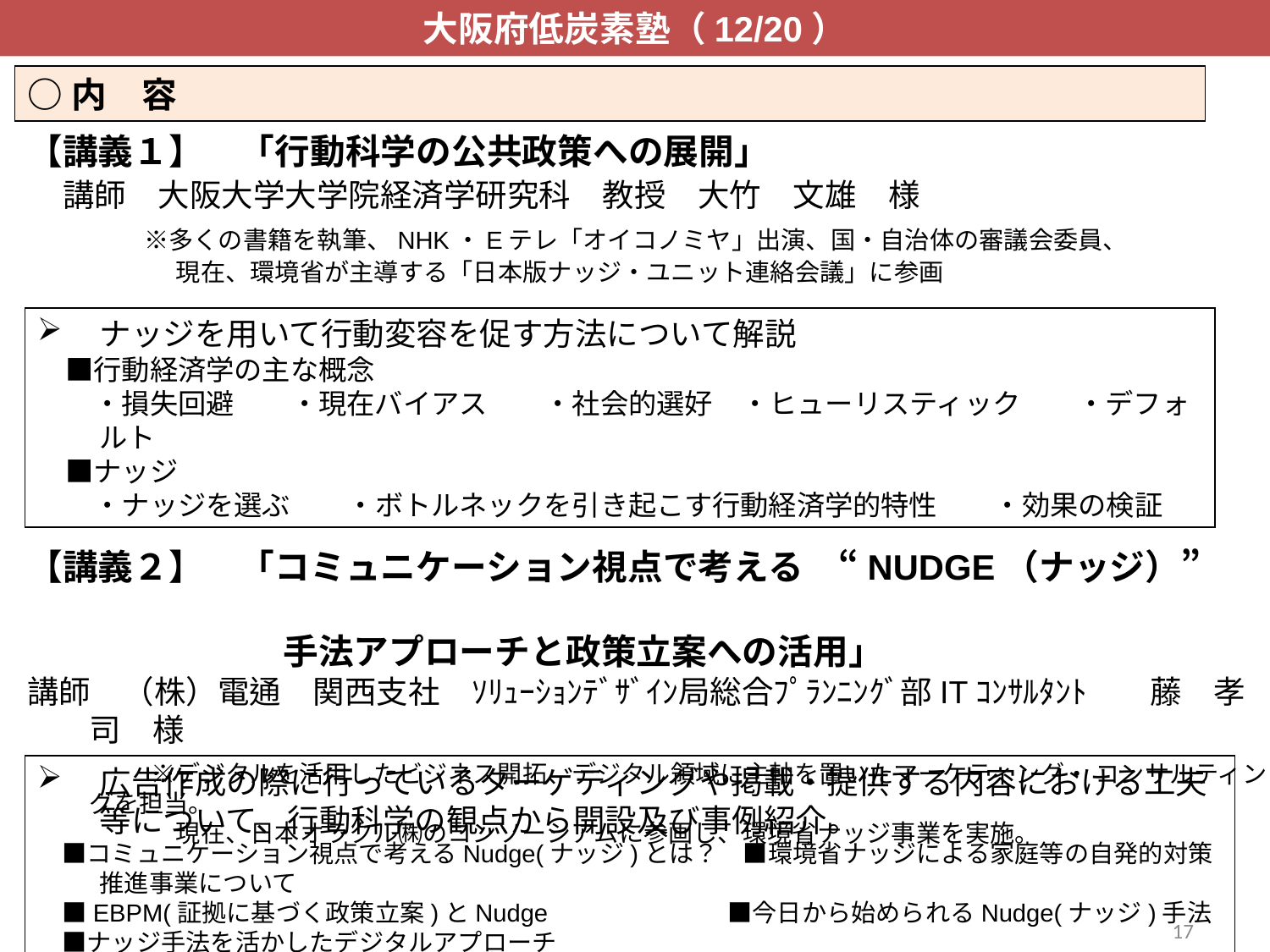

大阪府低炭素塾（12/20）
○内　容
【講義１】　「行動科学の公共政策への展開」
　講師　大阪大学大学院経済学研究科　教授　大竹　文雄　様
　　　　※多くの書籍を執筆、NHK・Eテレ「オイコノミヤ」出演、国・自治体の審議会委員、
　　　　　　現在、環境省が主導する「日本版ナッジ・ユニット連絡会議」に参画

ナッジを用いて行動変容を促す方法について解説
　■行動経済学の主な概念
　　・損失回避　　・現在バイアス　　・社会的選好　・ヒューリスティック　　・デフォルト
　■ナッジ
　　・ナッジを選ぶ　　・ボトルネックを引き起こす行動経済学的特性　　・効果の検証
【講義２】　「コミュニケーション視点で考える　“NUDGE（ナッジ）”
　　　　　　　 手法アプローチと政策立案への活用」
講師　（株）電通　関西支社　ｿﾘｭｰｼｮﾝﾃﾞｻﾞｲﾝ局総合ﾌﾟﾗﾝﾆﾝｸﾞ部ITｺﾝｻﾙﾀﾝﾄ　　藤　孝司　様

　　　　　※デジタルを活用したビジネス開拓、デジタル領域に主軸を置いたマーケティング・ コンサルティングを担当。
　　　　　　現在、日本オラクル㈱のコンソーシアムに参画し、環境省ナッジ事業を実施。
広告作成の際に行っているターゲティングや掲載・提供する内容における工夫等について、行動科学の観点から開設及び事例紹介。
　■コミュニケーション視点で考えるNudge(ナッジ)とは？　■環境省ナッジによる家庭等の自発的対策推進事業について
　■EBPM(証拠に基づく政策立案)とNudge　　　　　　　■今日から始められるNudge(ナッジ)手法
　■ナッジ手法を活かしたデジタルアプローチ
17